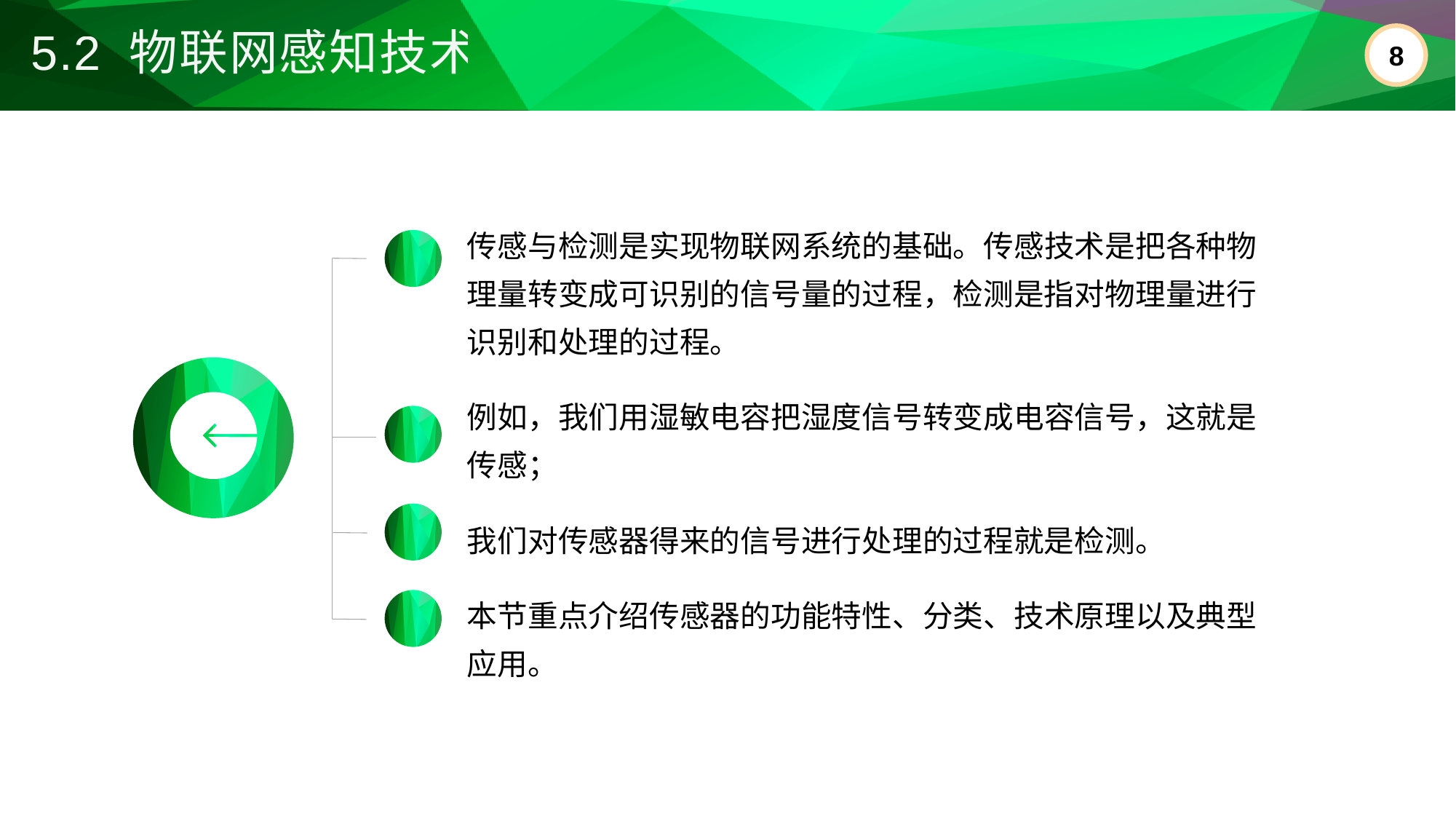

5.2 物联网感知技术
传感与检测是实现物联网系统的基础。传感技术是把各种物理量转变成可识别的信号量的过程，检测是指对物理量进行识别和处理的过程。
例如，我们用湿敏电容把湿度信号转变成电容信号，这就是传感；
我们对传感器得来的信号进行处理的过程就是检测。
本节重点介绍传感器的功能特性、分类、技术原理以及典型应用。